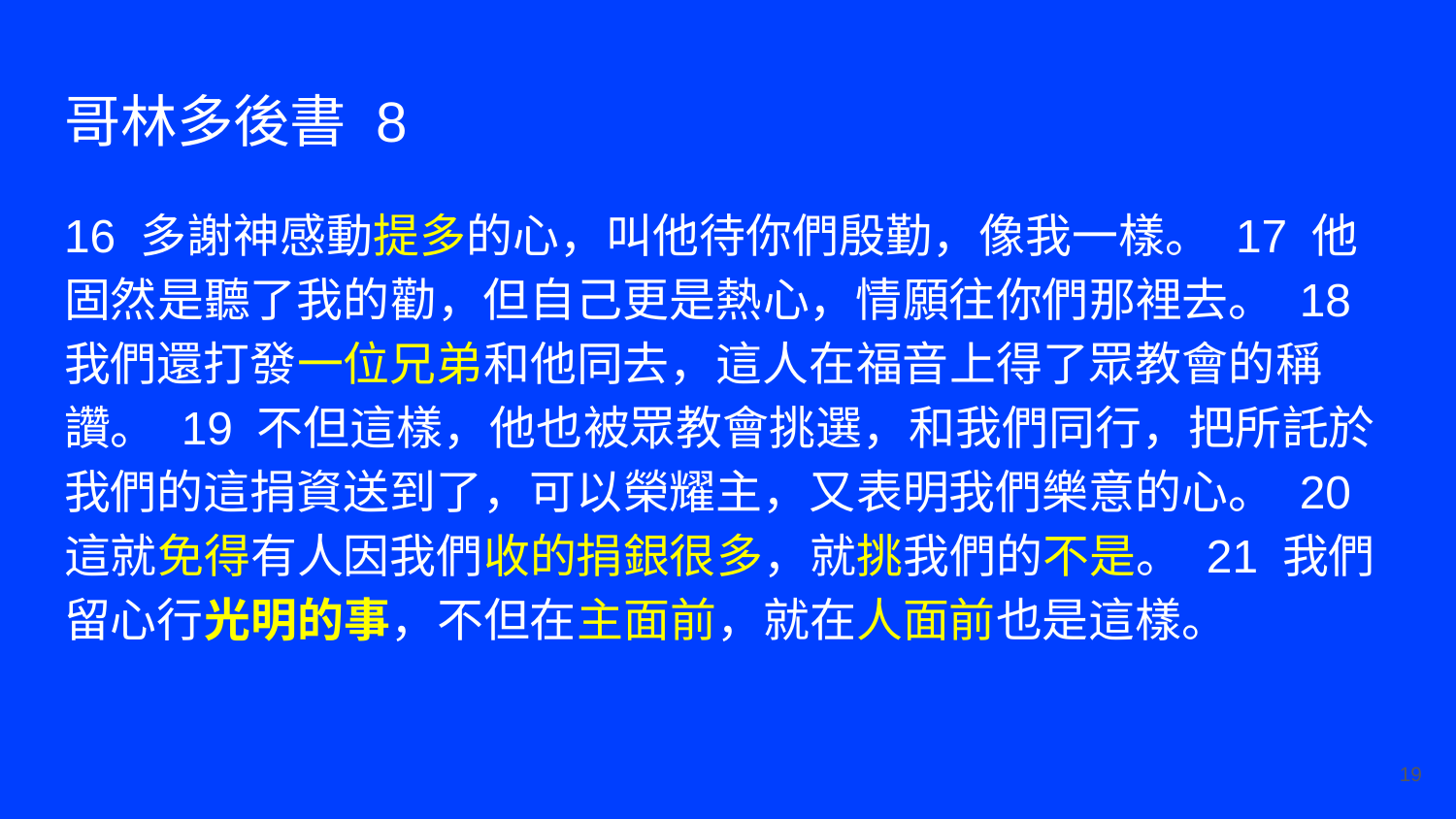

# 哥林多後書 8
16 多謝神感動提多的心，叫他待你們殷勤，像我一樣。 17 他固然是聽了我的勸，但自己更是熱心，情願往你們那裡去。 18 我們還打發一位兄弟和他同去，這人在福音上得了眾教會的稱讚。 19 不但這樣，他也被眾教會挑選，和我們同行，把所託於我們的這捐資送到了，可以榮耀主，又表明我們樂意的心。 20 這就免得有人因我們收的捐銀很多，就挑我們的不是。 21 我們留心行光明的事，不但在主面前，就在人面前也是這樣。
19